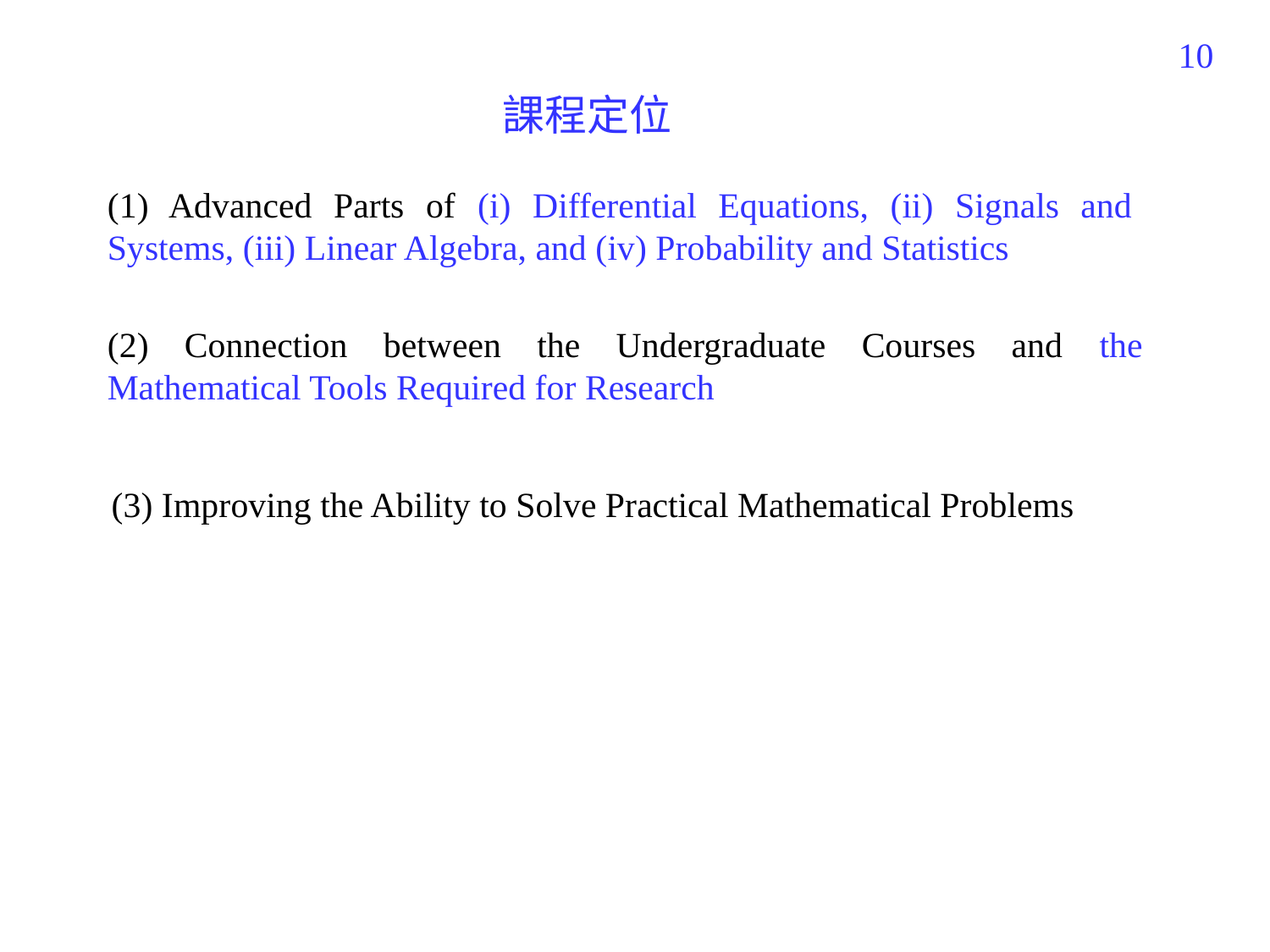

10
課程定位
(1) Advanced Parts of (i) Differential Equations, (ii) Signals and Systems, (iii) Linear Algebra, and (iv) Probability and Statistics
(2) Connection between the Undergraduate Courses and the Mathematical Tools Required for Research
(3) Improving the Ability to Solve Practical Mathematical Problems